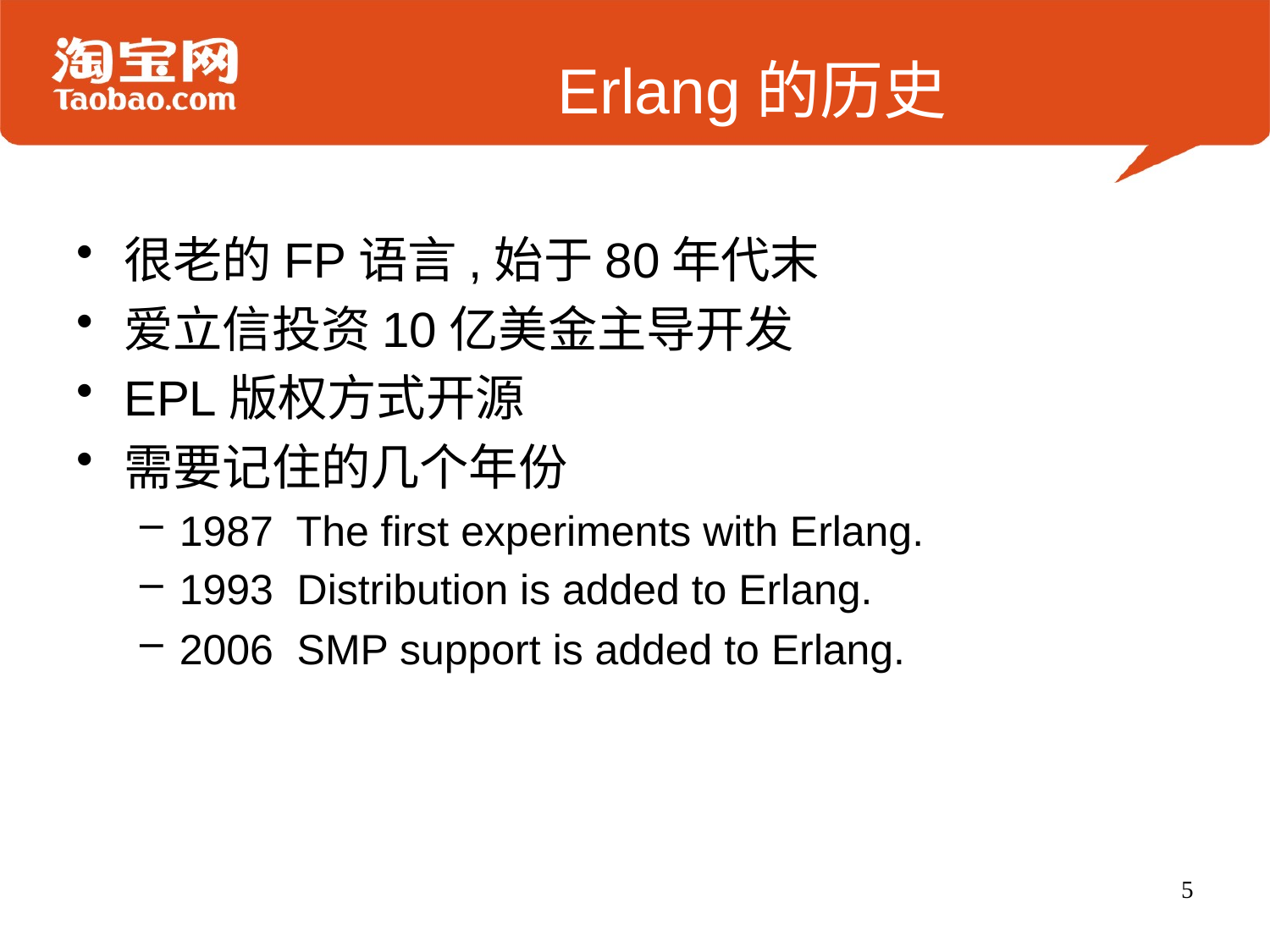

# Erlang的历史
很老的FP语言,始于80年代末
爱立信投资10亿美金主导开发
EPL版权方式开源
需要记住的几个年份
1987  The first experiments with Erlang.
1993  Distribution is added to Erlang.
2006  SMP support is added to Erlang.

5